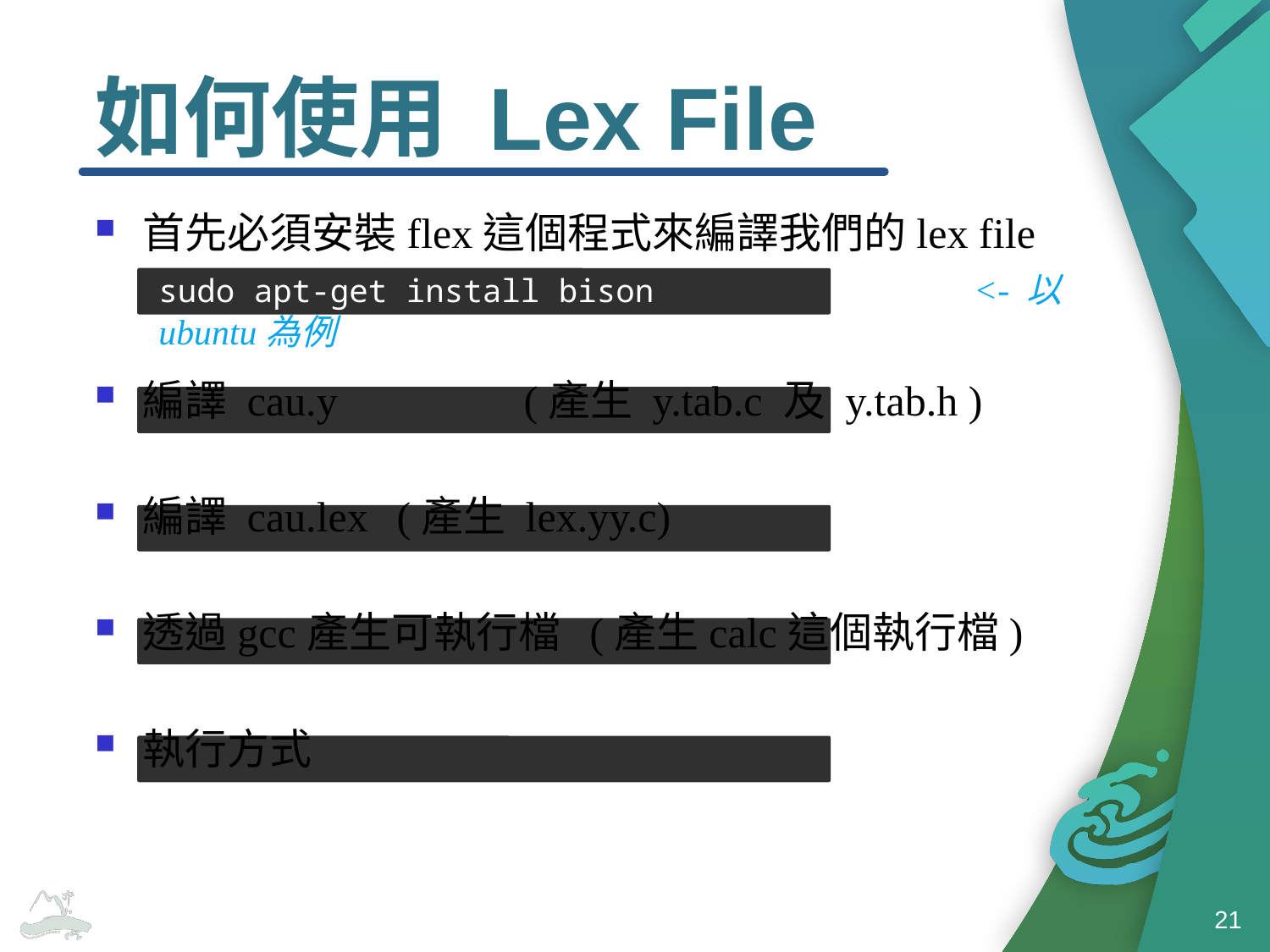

# 如何使用 Lex File
首先必須安裝flex這個程式來編譯我們的lex file
sudo apt-get install bison			      <- 以ubuntu為例
編譯 cau.y		(產生 y.tab.c 及 y.tab.h )
bison –y –d cau.y
編譯 cau.lex	(產生 lex.yy.c)
flex cau.l
透過gcc產生可執行檔  (產生calc這個執行檔)
gcc lex.yy.c y.tab.c -ly –lfl -o calc
執行方式
./calc < testfile